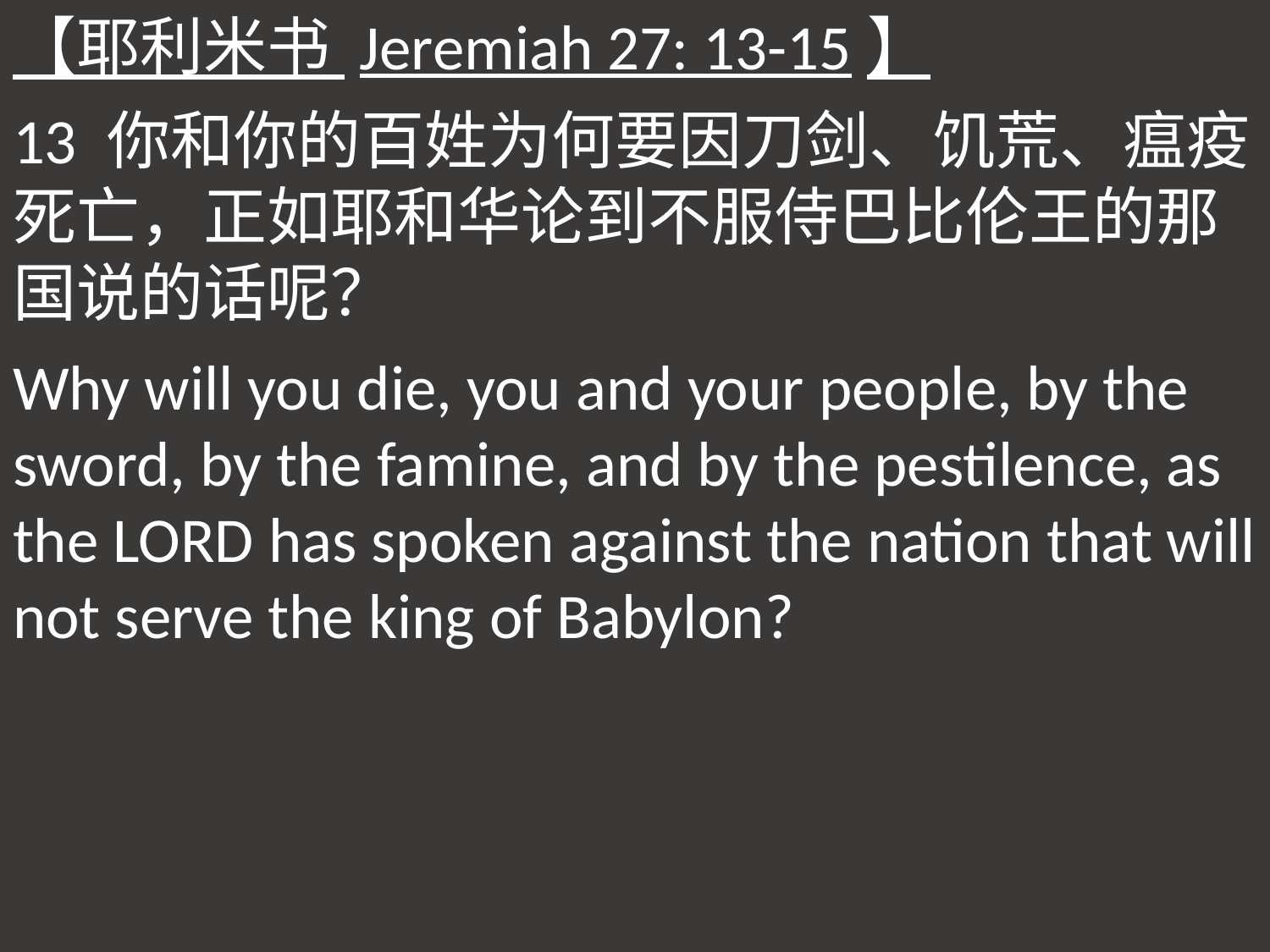

【耶利米书 Jeremiah 27: 13-15】
13 你和你的百姓为何要因刀剑、饥荒、瘟疫死亡，正如耶和华论到不服侍巴比伦王的那国说的话呢？
Why will you die, you and your people, by the sword, by the famine, and by the pestilence, as the LORD has spoken against the nation that will not serve the king of Babylon?